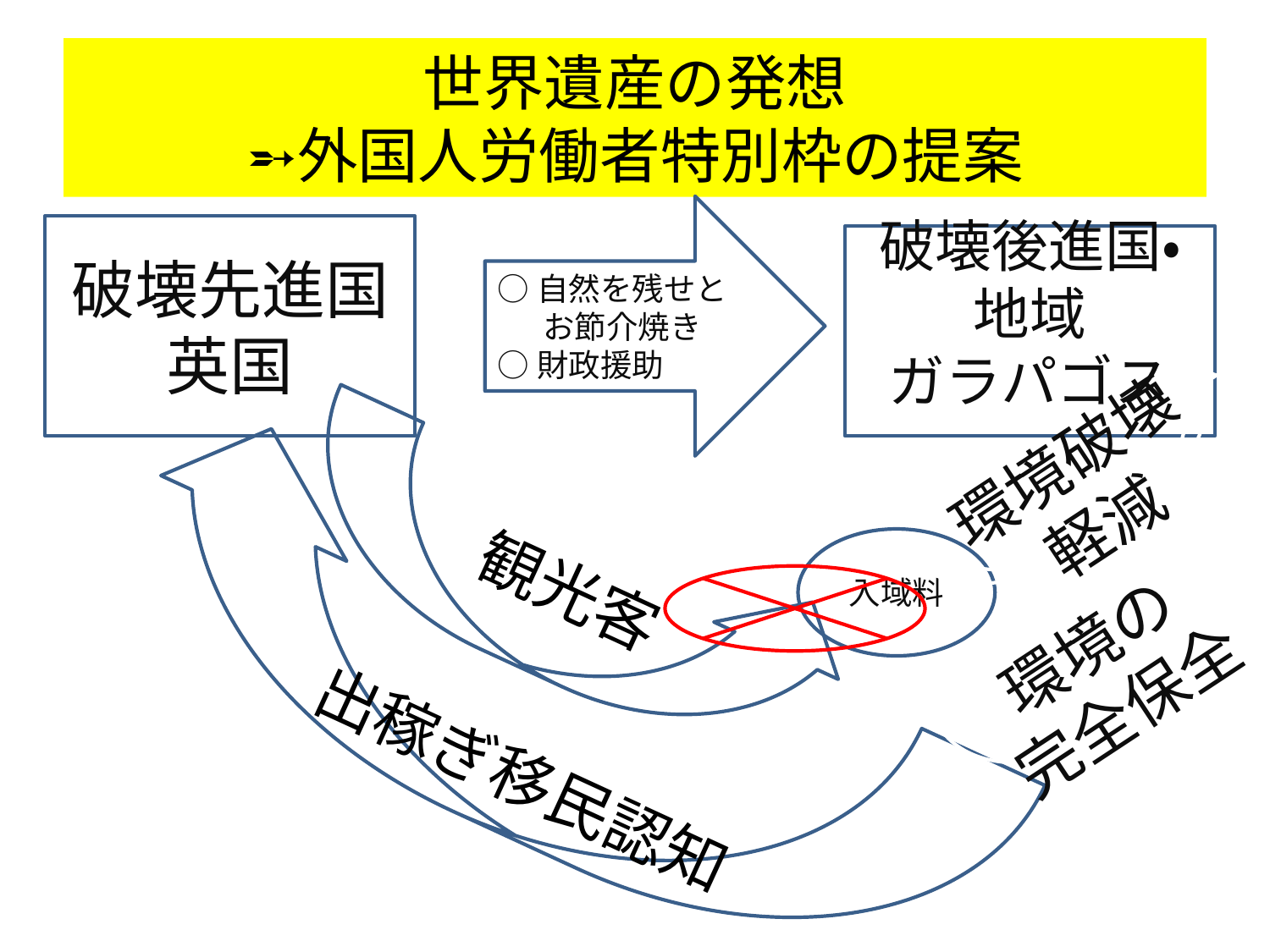

# 世界遺産の発想 ➵外国人労働者特別枠の提案
○自然を残せと
お節介焼き
○財政援助
破壊先進国
英国
破壊後進国・地域
ガラパゴス

環境破壊
軽減
観光客
入域料

出稼ぎ移民認知
環境の
完全保全